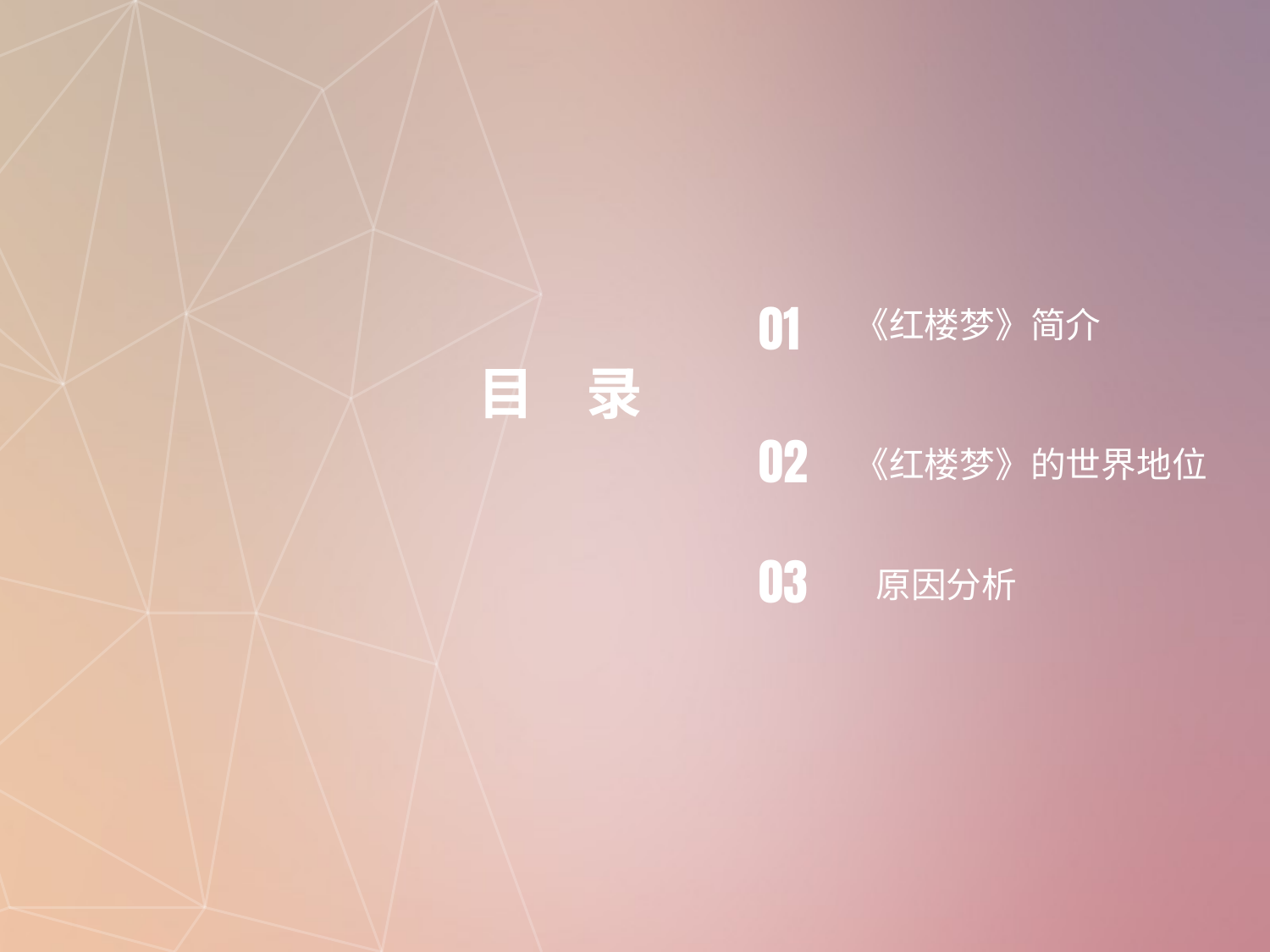

01
《红楼梦》简介
目    录
02
《红楼梦》的世界地位
03
原因分析